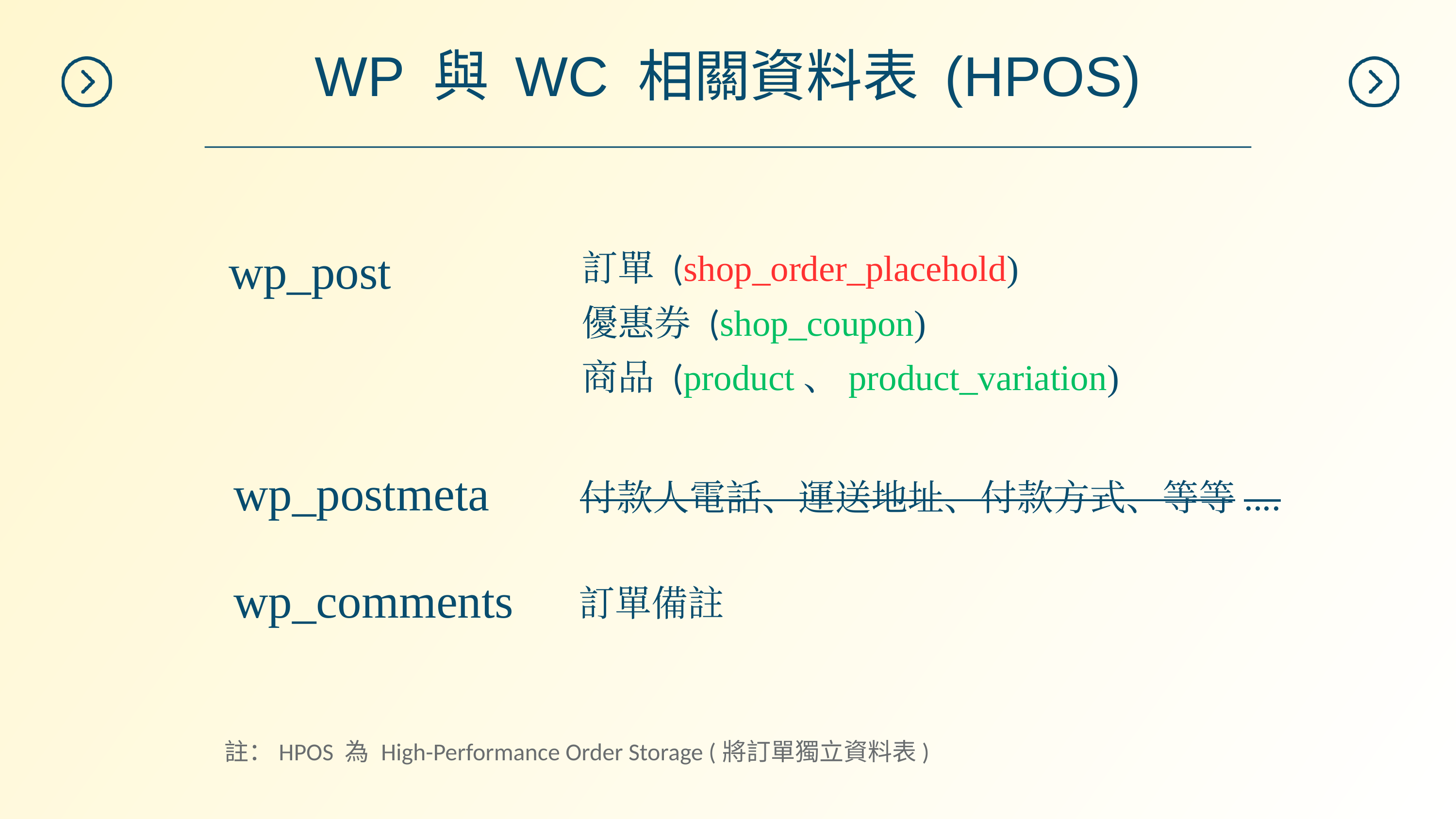

WP 與 WC 相關資料表 (HPOS)

訂單 (shop_order_placehold)
優惠券 (shop_coupon)
商品 (product、product_variation)
wp_post
wp_postmeta
付款人電話、運送地址、付款方式、等等....
wp_comments
訂單備註
註：HPOS 為 High-Performance Order Storage (將訂單獨立資料表)